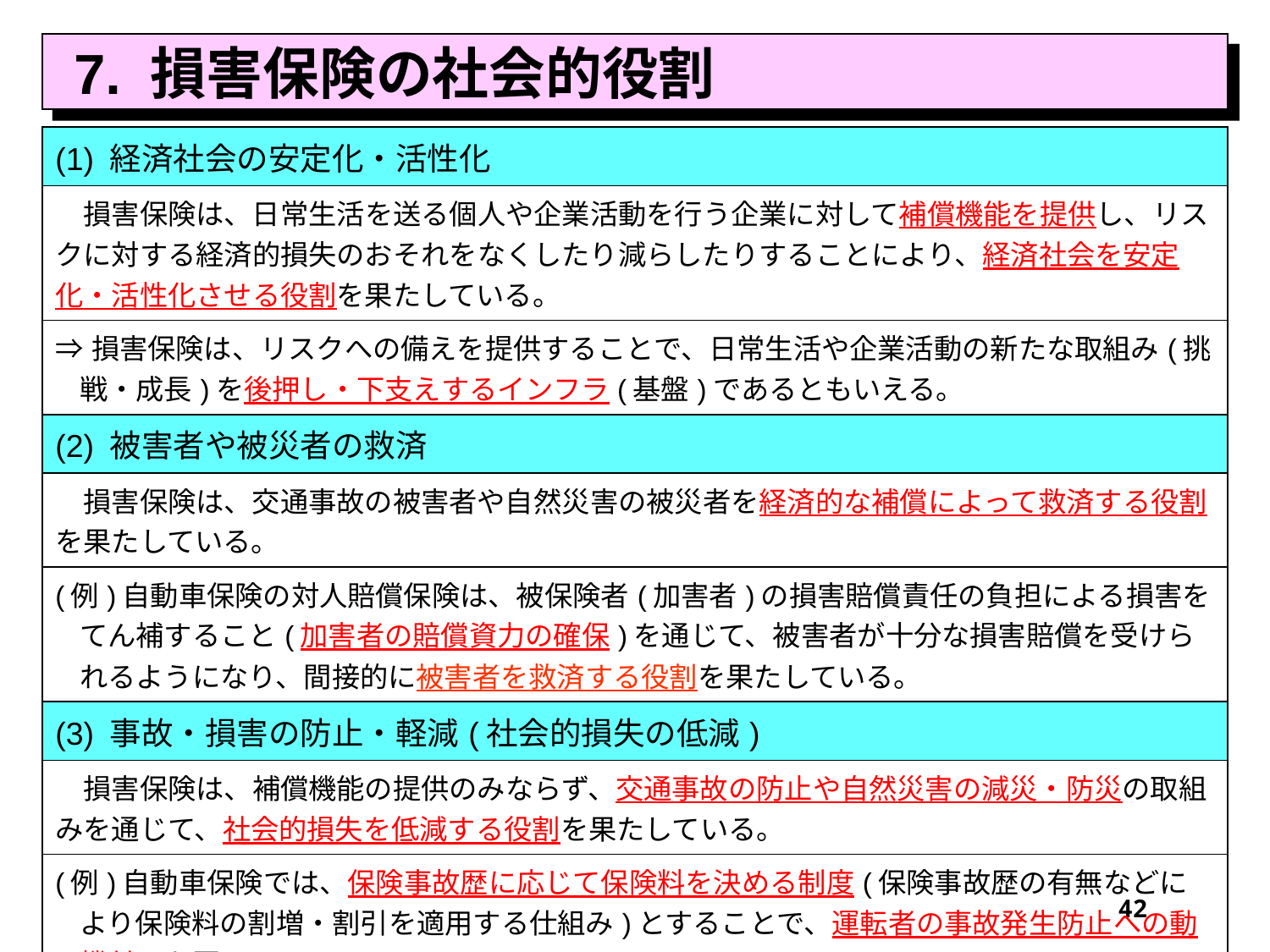

7. 損害保険の社会的役割
| (1) 経済社会の安定化・活性化 |
| --- |
| 損害保険は、日常生活を送る個人や企業活動を行う企業に対して補償機能を提供し、リスクに対する経済的損失のおそれをなくしたり減らしたりすることにより、経済社会を安定化・活性化させる役割を果たしている。 |
| ⇒損害保険は、リスクへの備えを提供することで、日常生活や企業活動の新たな取組み(挑戦・成長)を後押し・下支えするインフラ(基盤)であるともいえる。 |
| (2) 被害者や被災者の救済 |
| 損害保険は、交通事故の被害者や自然災害の被災者を経済的な補償によって救済する役割を果たしている。 |
| (例)自動車保険の対人賠償保険は、被保険者(加害者)の損害賠償責任の負担による損害をてん補すること(加害者の賠償資力の確保)を通じて、被害者が十分な損害賠償を受けられるようになり、間接的に被害者を救済する役割を果たしている。 |
| (3) 事故・損害の防止・軽減(社会的損失の低減) |
| 損害保険は、補償機能の提供のみならず、交通事故の防止や自然災害の減災・防災の取組みを通じて、社会的損失を低減する役割を果たしている。 |
| (例)自動車保険では、保険事故歴に応じて保険料を決める制度(保険事故歴の有無などにより保険料の割増・割引を適用する仕組み)とすることで、運転者の事故発生防止への動機付けを図っている。 |
|  |
42